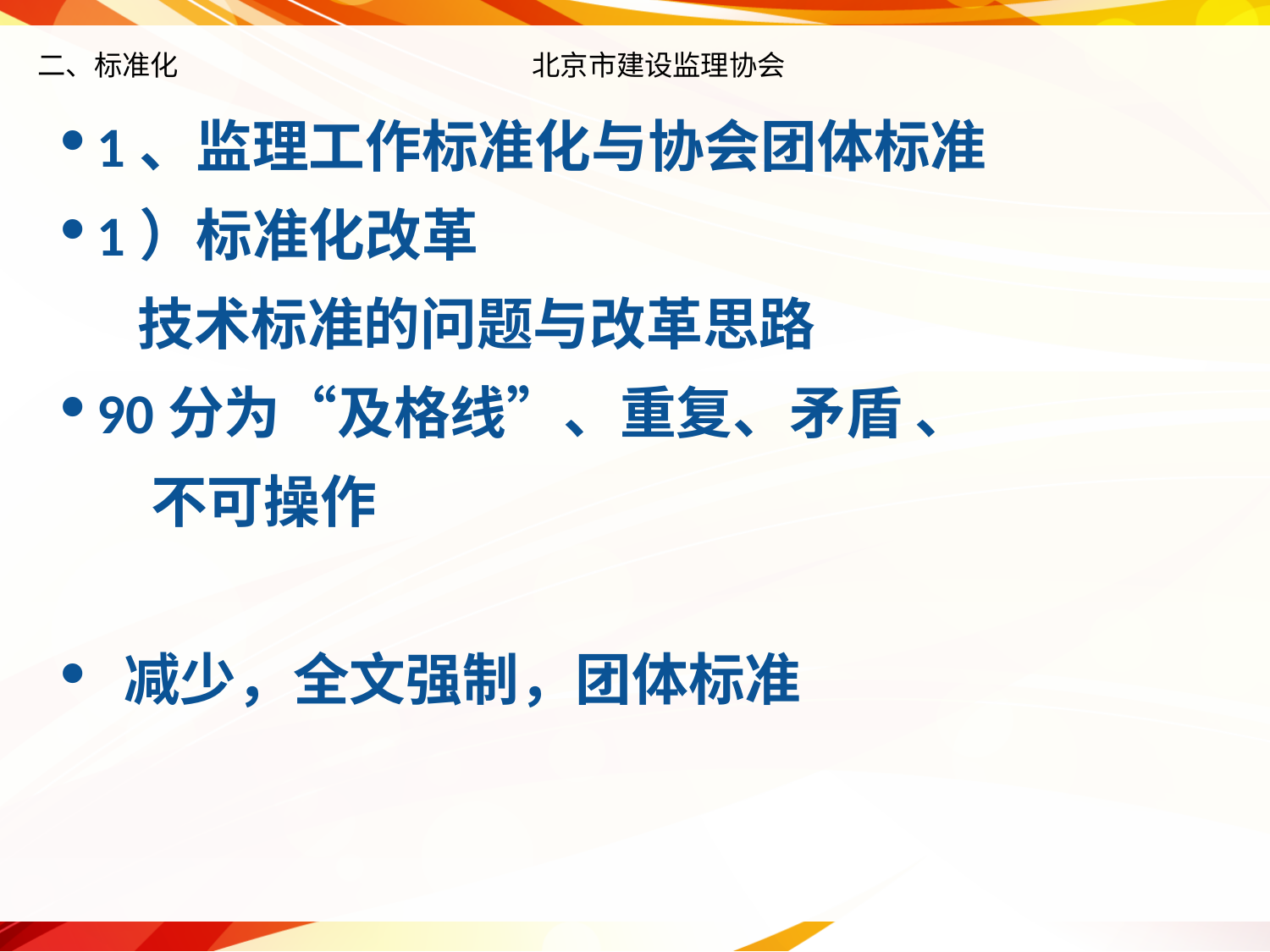

# 二、标准化                                                        北京市建设监理协会
1、监理工作标准化与协会团体标准
1）标准化改革
     技术标准的问题与改革思路
90分为“及格线”、重复、矛盾 、
      不可操作

 减少，全文强制，团体标准